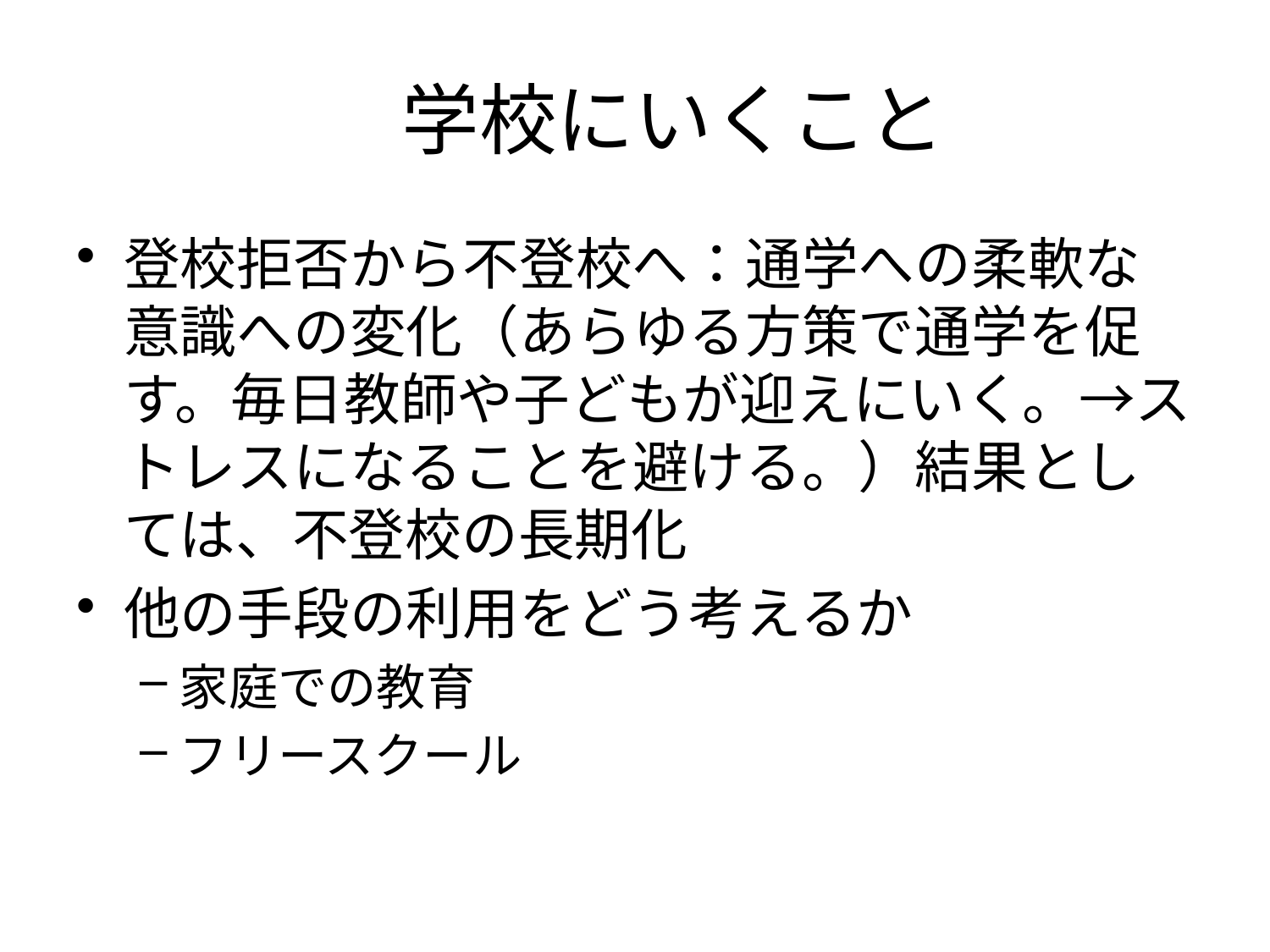

# 学校にいくこと
登校拒否から不登校へ：通学への柔軟な意識への変化（あらゆる方策で通学を促す。毎日教師や子どもが迎えにいく。→ストレスになることを避ける。）結果としては、不登校の長期化
他の手段の利用をどう考えるか
家庭での教育
フリースクール